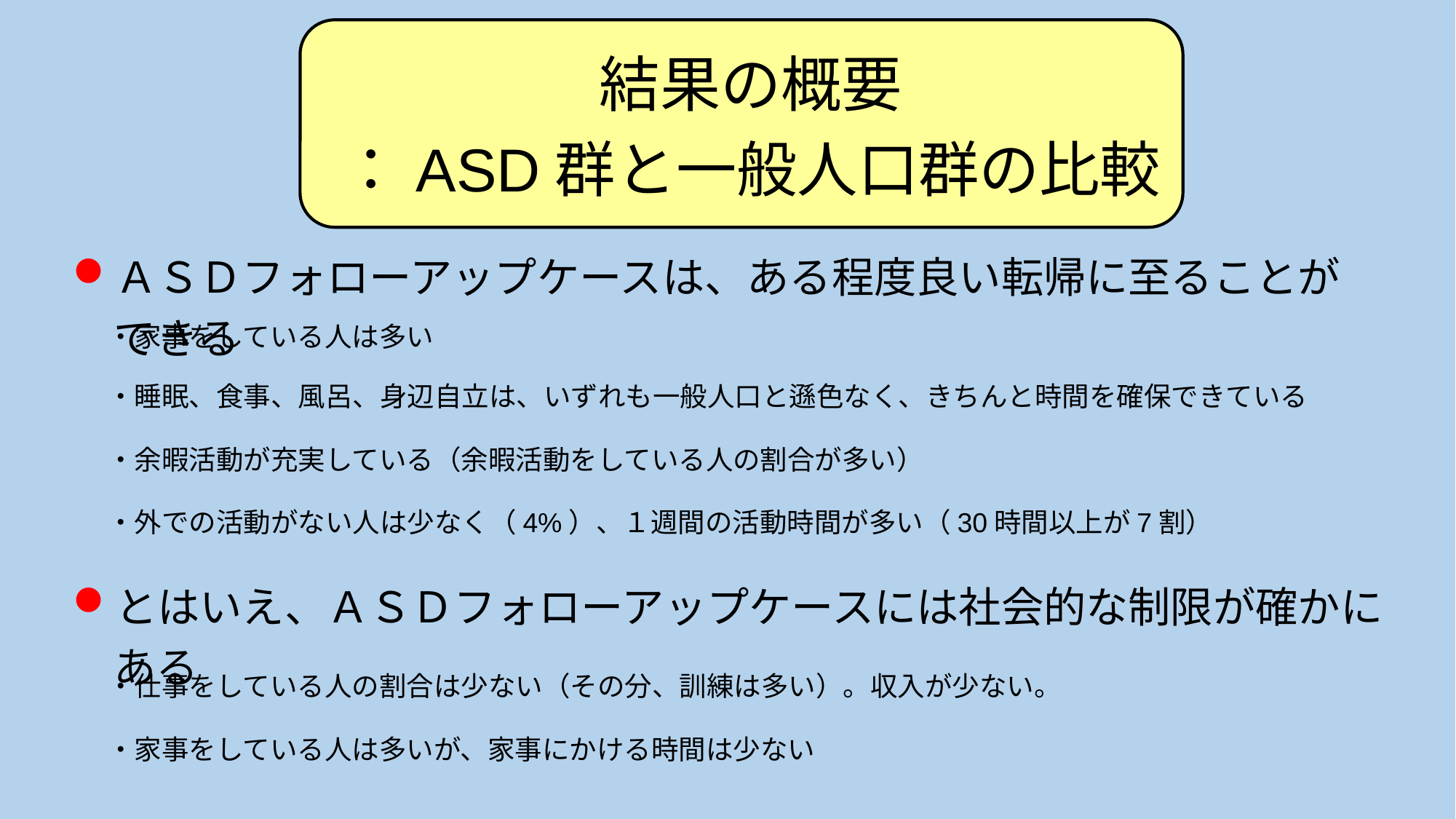

結果の概要
：ASD群と一般人口群の比較
ＡＳＤフォローアップケースは、ある程度良い転帰に至ることができる
・家事をしている人は多い
・睡眠、食事、風呂、身辺自立は、いずれも一般人口と遜色なく、きちんと時間を確保できている
・余暇活動が充実している（余暇活動をしている人の割合が多い）
・外での活動がない人は少なく（4%）、１週間の活動時間が多い（30時間以上が7割）
とはいえ、ＡＳＤフォローアップケースには社会的な制限が確かにある
・仕事をしている人の割合は少ない（その分、訓練は多い）。収入が少ない。
・家事をしている人は多いが、家事にかける時間は少ない